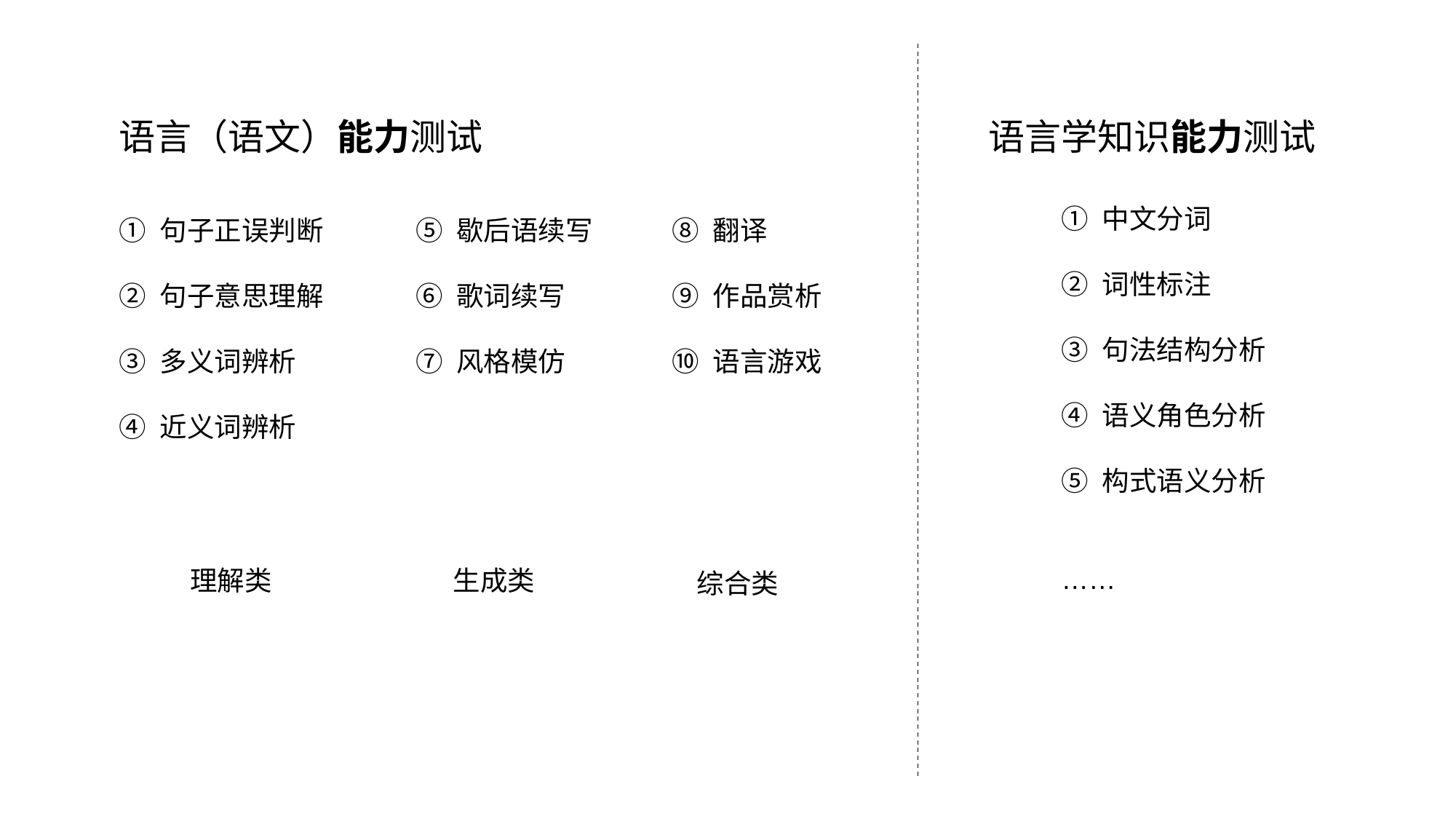

语言（语文）能力测试
语言学知识能力测试
中文分词

词性标注

句法结构分析

语义角色分析

构式语义分析

……
句子正误判断

句子意思理解

多义词辨析

近义词辨析
歇后语续写

歌词续写

风格模仿

翻译

作品赏析

语言游戏
理解类
生成类
综合类